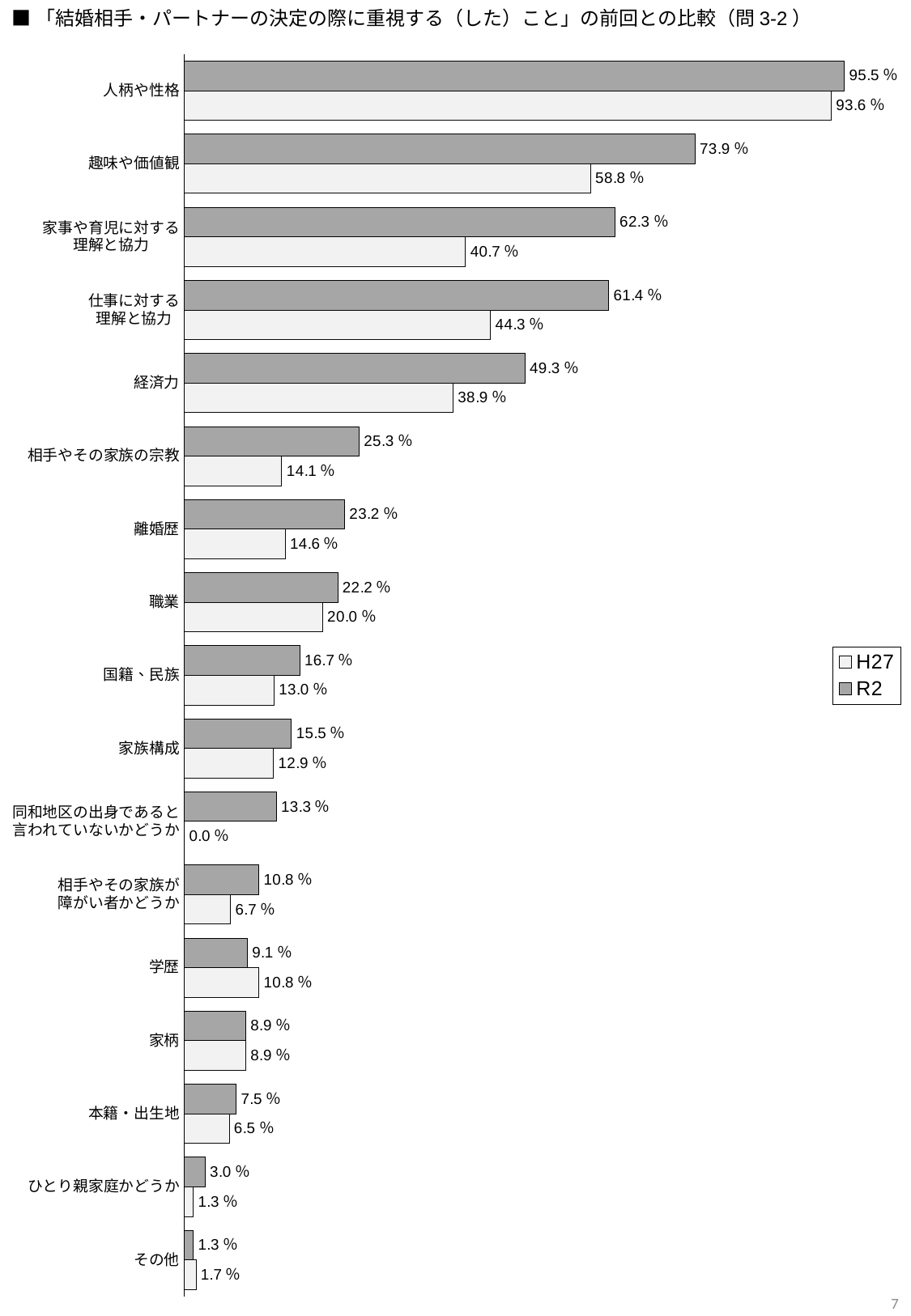

■「結婚相手・パートナーの決定の際に重視する（した）こと」の前回との比較（問3-2）

### Chart

| Category | R2 | H27 |
|---|---|---|
| 人柄や性格 | 95.5 | 93.6 |
| 趣味や価値観 | 73.9 | 58.8 |
| 家事や育児に対する
理解と協力 | 62.3 | 40.7 |
| 仕事に対する
理解と協力 | 61.4 | 44.3 |
| 経済力 | 49.3 | 38.9 |
| 相手やその家族の宗教 | 25.3 | 14.1 |
| 離婚歴 | 23.2 | 14.6 |
| 職業 | 22.2 | 20.0 |
| 国籍、民族 | 16.7 | 13.0 |
| 家族構成 | 15.5 | 12.9 |
| 同和地区の出身であると
言われていないかどうか | 13.3 | 0.0 |
| 相手やその家族が
障がい者かどうか | 10.8 | 6.7 |
| 学歴 | 9.1 | 10.8 |
| 家柄 | 8.9 | 8.9 |
| 本籍・出生地 | 7.5 | 6.5 |
| ひとり親家庭かどうか | 3.0 | 1.3 |
| その他 | 1.3 | 1.7 |
7